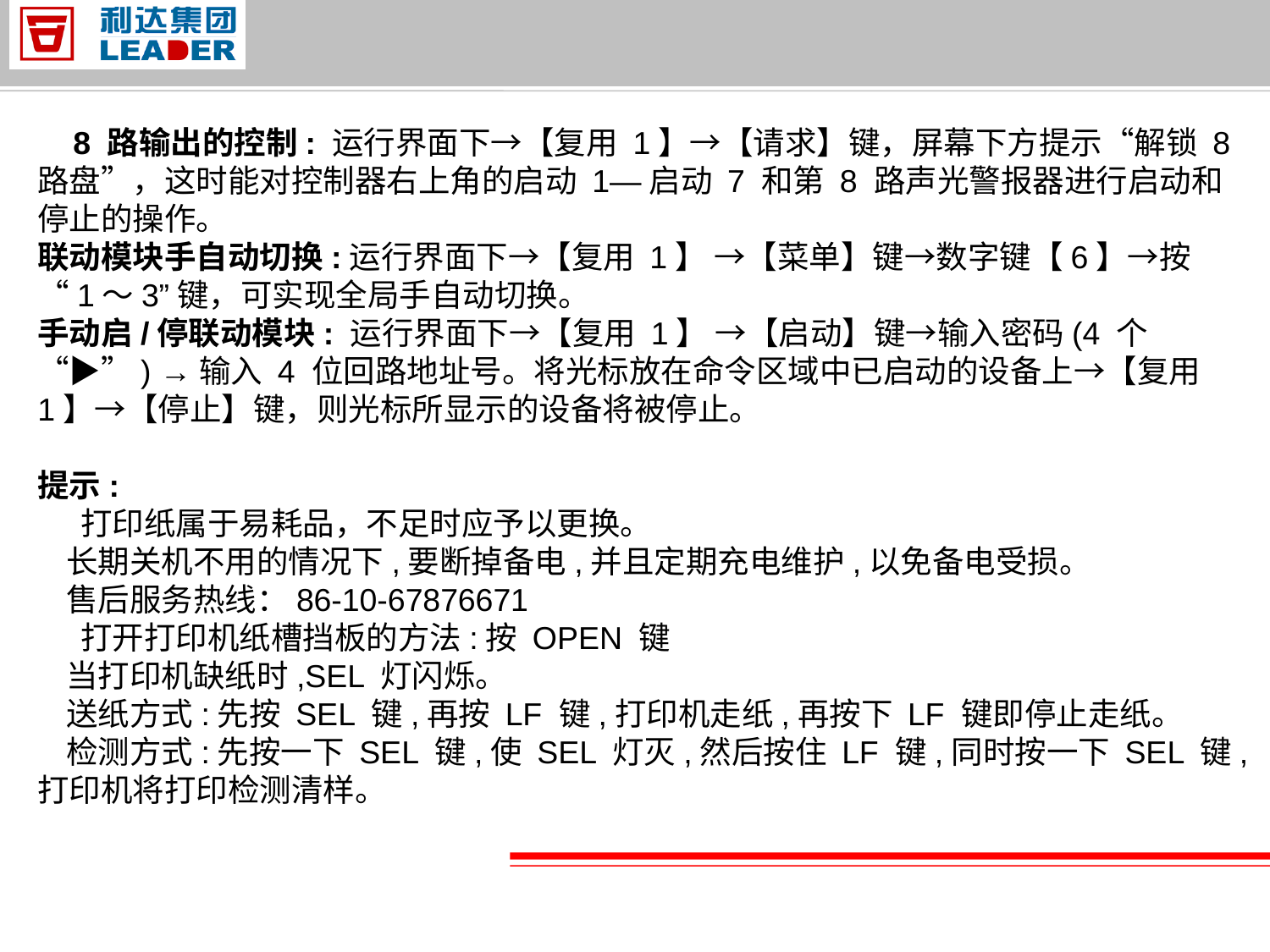

8 路输出的控制: 运行界面下→【复用 1】→【请求】键，屏幕下方提示“解锁 8 路盘”，这时能对控制器右上角的启动 1—启动 7 和第 8 路声光警报器进行启动和停止的操作。
联动模块手自动切换:运行界面下→【复用 1】 →【菜单】键→数字键【6】→按“1～3”键，可实现全局手自动切换。
手动启/停联动模块: 运行界面下→【复用 1】 →【启动】键→输入密码(4 个“▶”) →输入 4 位回路地址号。将光标放在命令区域中已启动的设备上→【复用 1】→【停止】键，则光标所显示的设备将被停止。
提示:
    打印纸属于易耗品，不足时应予以更换。
    长期关机不用的情况下,要断掉备电,并且定期充电维护,以免备电受损。
    售后服务热线：86-10-67876671
    打开打印机纸槽挡板的方法:按 OPEN 键
    当打印机缺纸时,SEL 灯闪烁。
    送纸方式:先按 SEL 键,再按 LF 键,打印机走纸,再按下 LF 键即停止走纸。
    检测方式:先按一下 SEL 键,使 SEL 灯灭,然后按住 LF 键,同时按一下 SEL 键,打印机将打印检测清样。